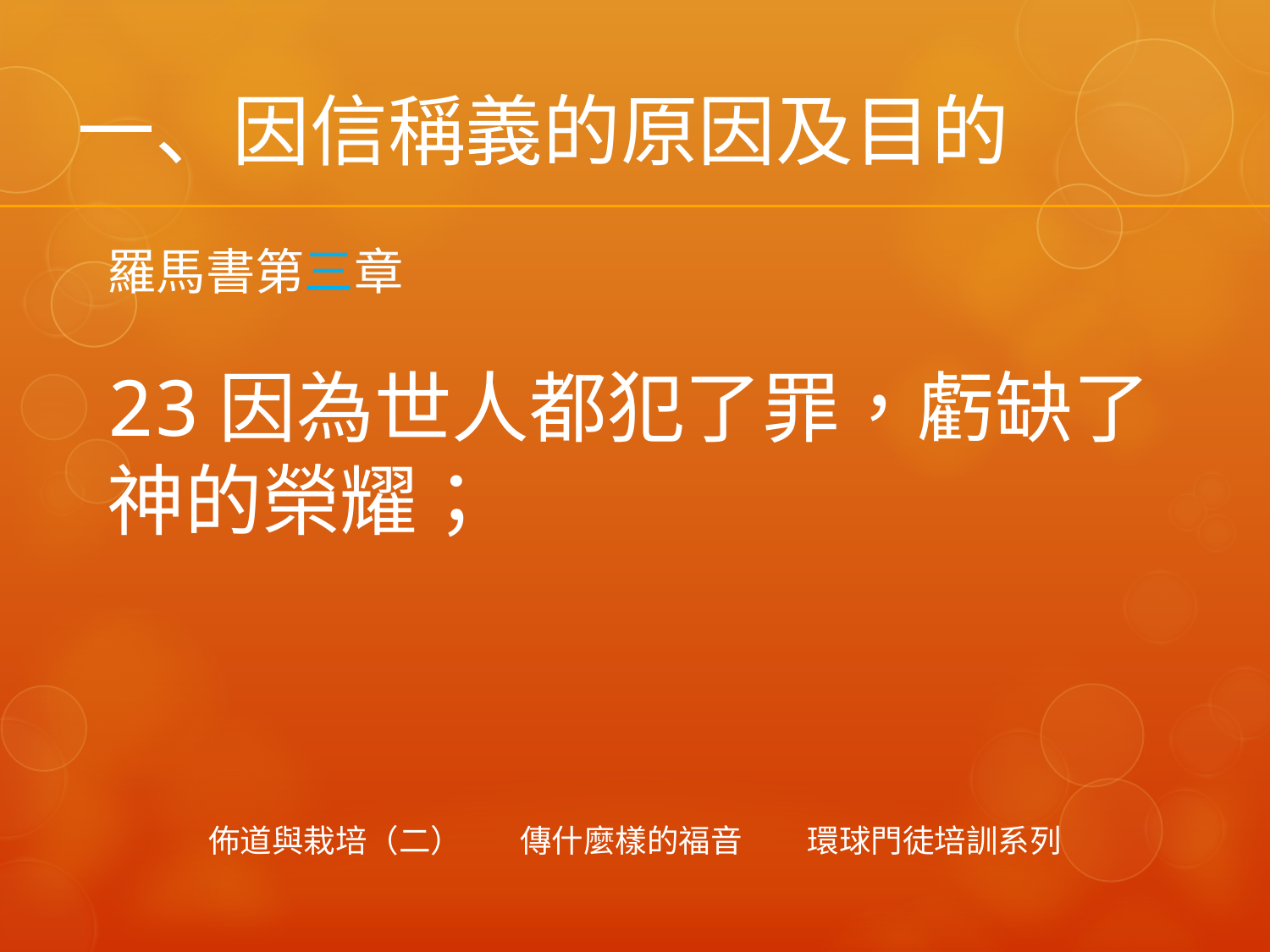

一、因信稱義的原因及目的

羅馬書第三章

23因為世人都犯了罪，虧缺了神的榮耀；